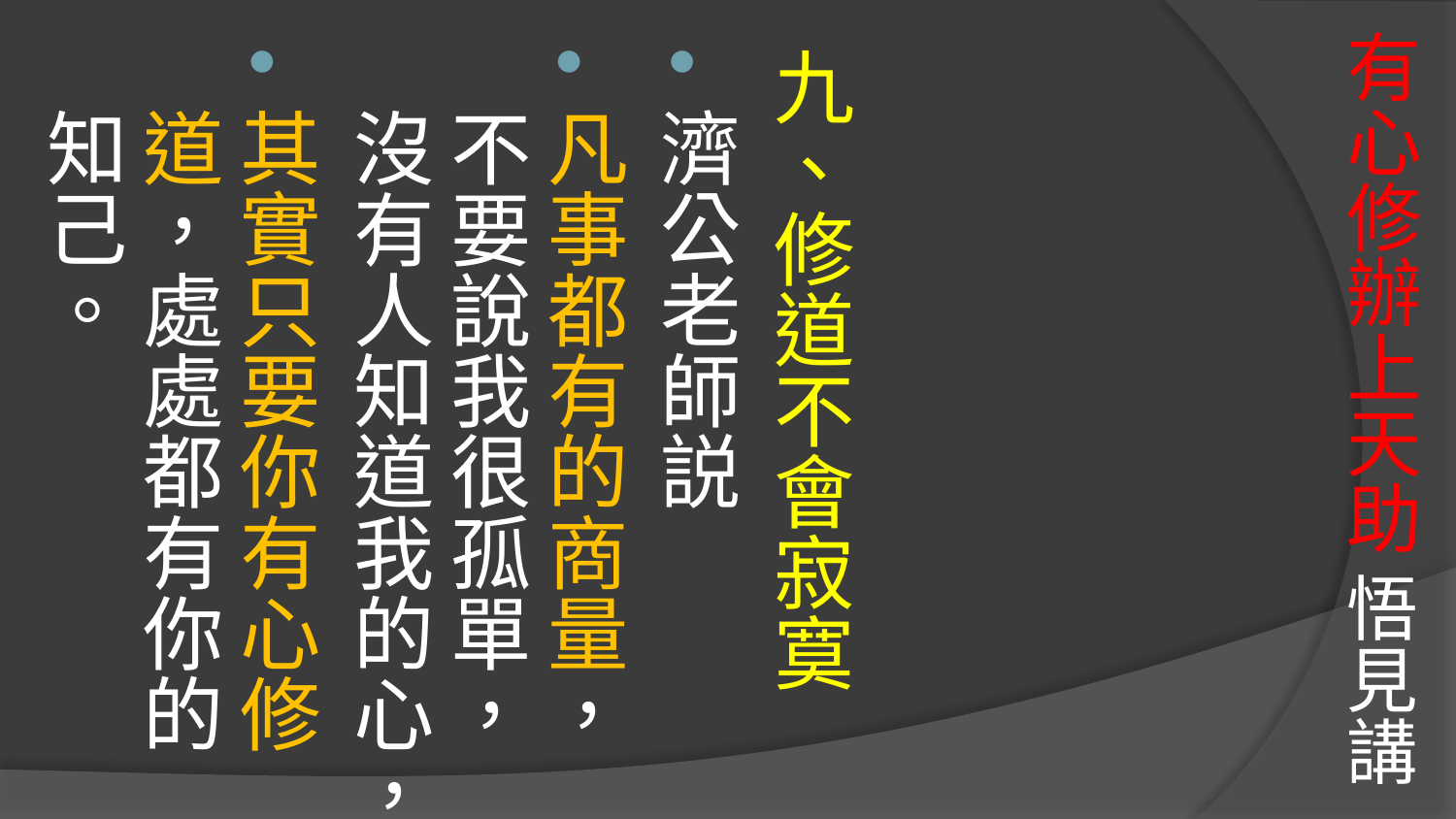

# 有心修辦上天助 悟見講
九、修道不會寂寞
濟公老師説
凡事都有的商量，不要說我很孤單，沒有人知道我的心，
其實只要你有心修道，處處都有你的知己。